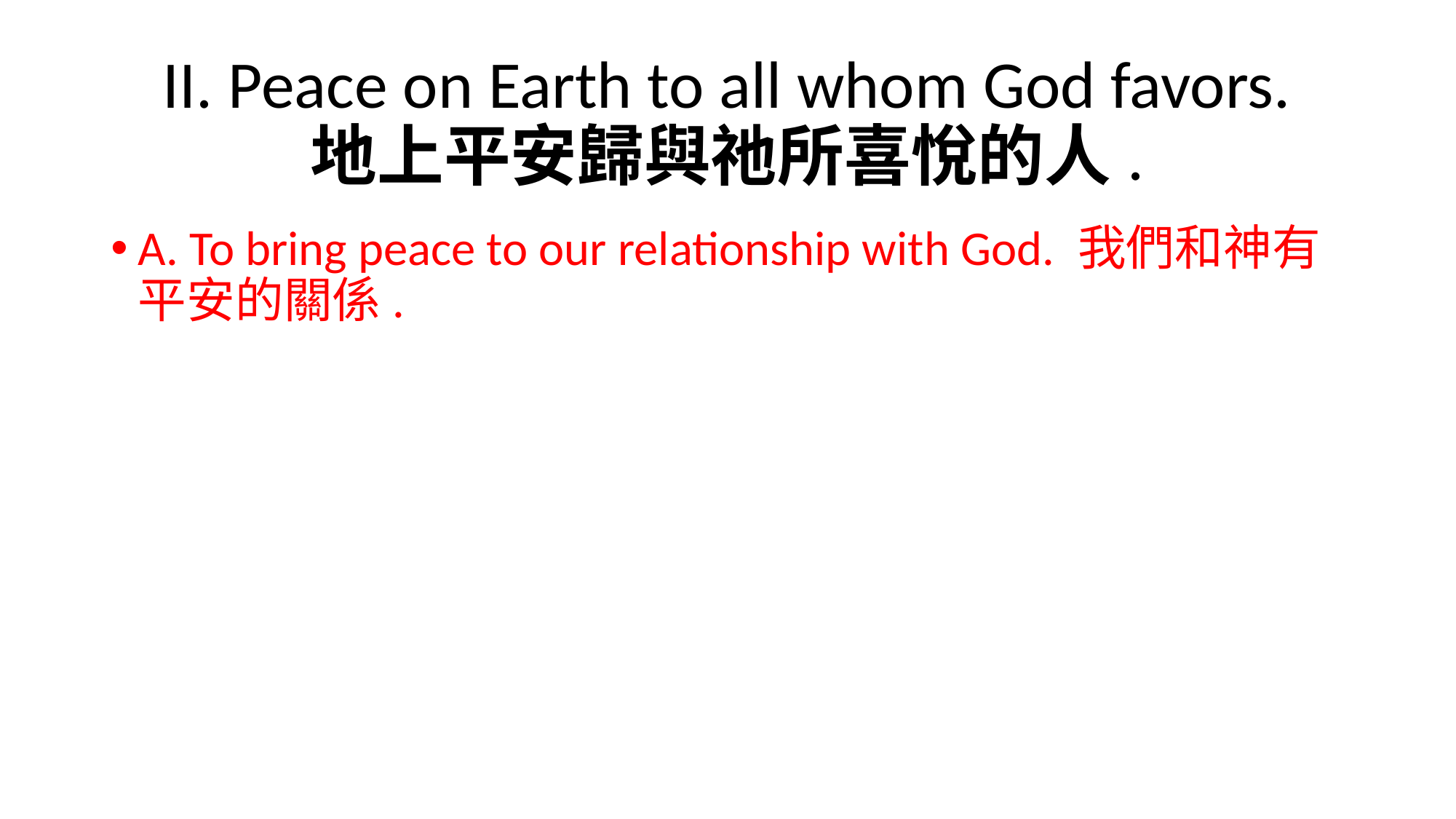

# II. Peace on Earth to all whom God favors. 地上平安歸與祂所喜悅的人.
A. To bring peace to our relationship with God. 我們和神有平安的關係.